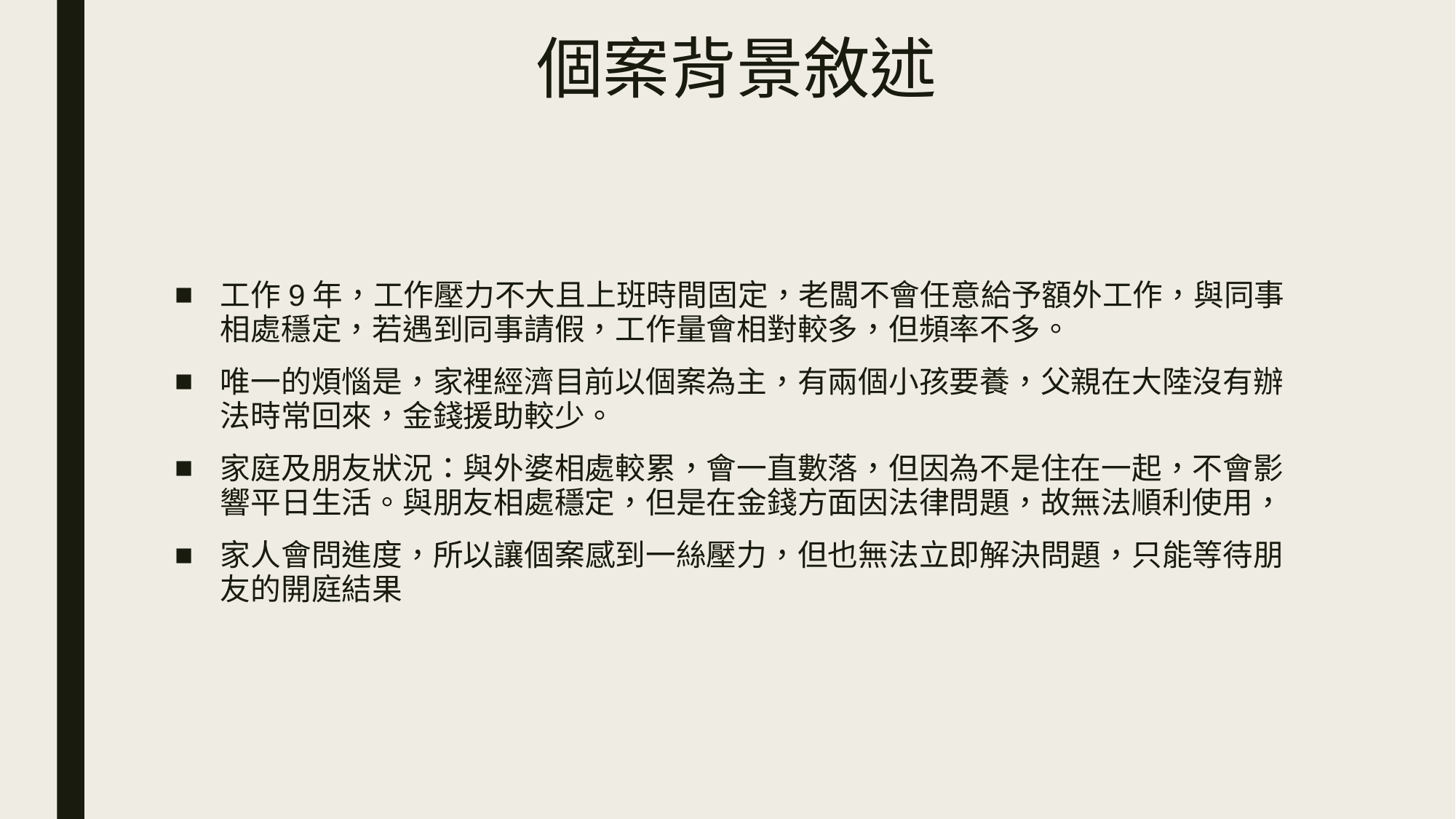

# 個案背景敘述
工作9年，工作壓力不大且上班時間固定，老闆不會任意給予額外工作，與同事相處穩定，若遇到同事請假，工作量會相對較多，但頻率不多。
唯一的煩惱是，家裡經濟目前以個案為主，有兩個小孩要養，父親在大陸沒有辦法時常回來，金錢援助較少。
家庭及朋友狀況：與外婆相處較累，會一直數落，但因為不是住在一起，不會影響平日生活。與朋友相處穩定，但是在金錢方面因法律問題，故無法順利使用，
家人會問進度，所以讓個案感到一絲壓力，但也無法立即解決問題，只能等待朋友的開庭結果